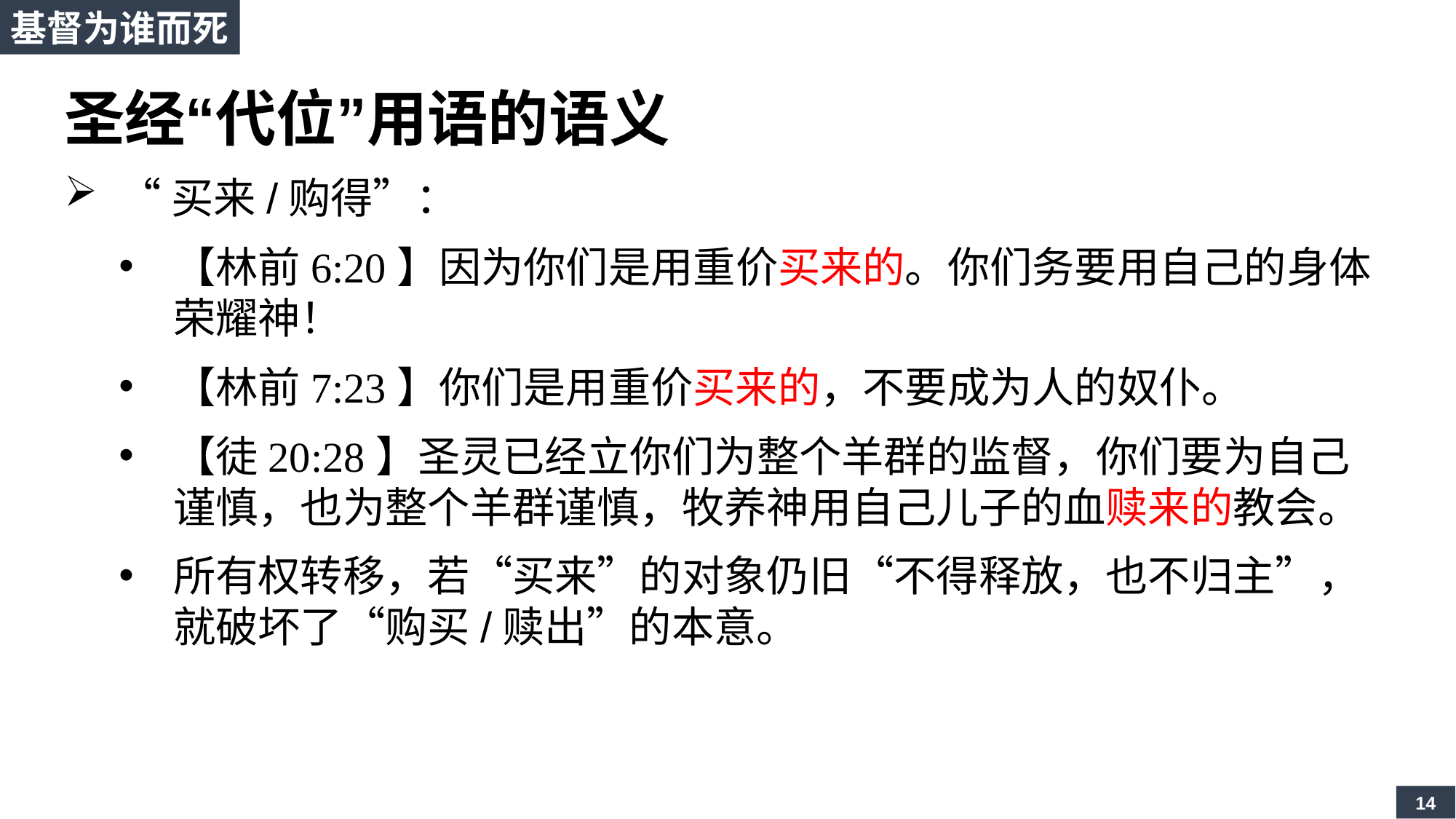

基督为谁而死
圣经“代位”用语的语义
“买来/购得”：
【林前6:20】因为你们是用重价买来的。你们务要用自己的身体荣耀神！
【林前7:23】你们是用重价买来的，不要成为人的奴仆。
【徒20:28】圣灵已经立你们为整个羊群的监督，你们要为自己谨慎，也为整个羊群谨慎，牧养神用自己儿子的血赎来的教会。
所有权转移，若“买来”的对象仍旧“不得释放，也不归主”，就破坏了“购买/赎出”的本意。
14